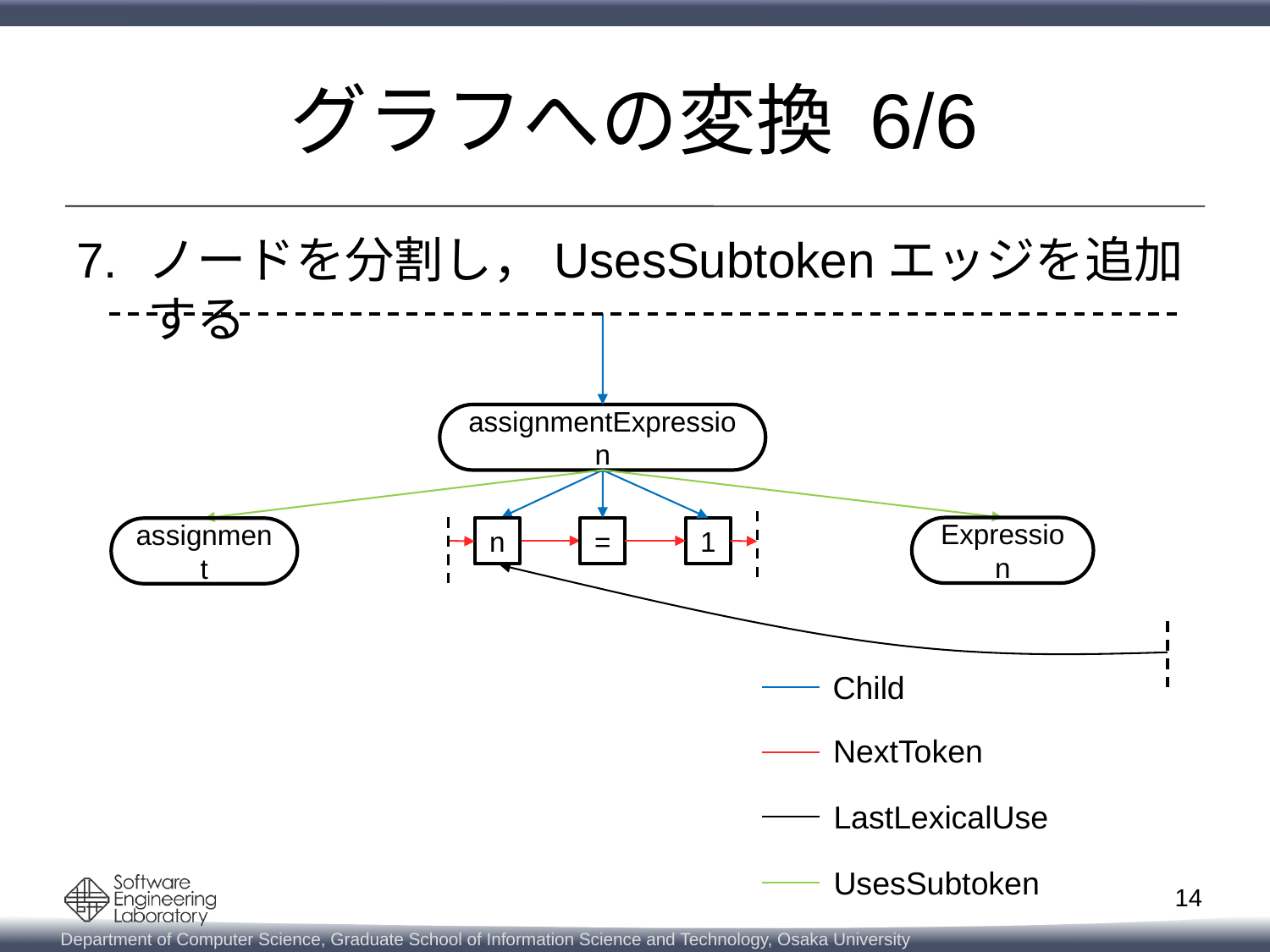

# グラフへの変換 6/6
ノードを分割し，UsesSubtokenエッジを追加する
assignmentExpression
Expression
n
=
1
assignment

Child
NextToken
LastLexicalUse
UsesSubtoken
14